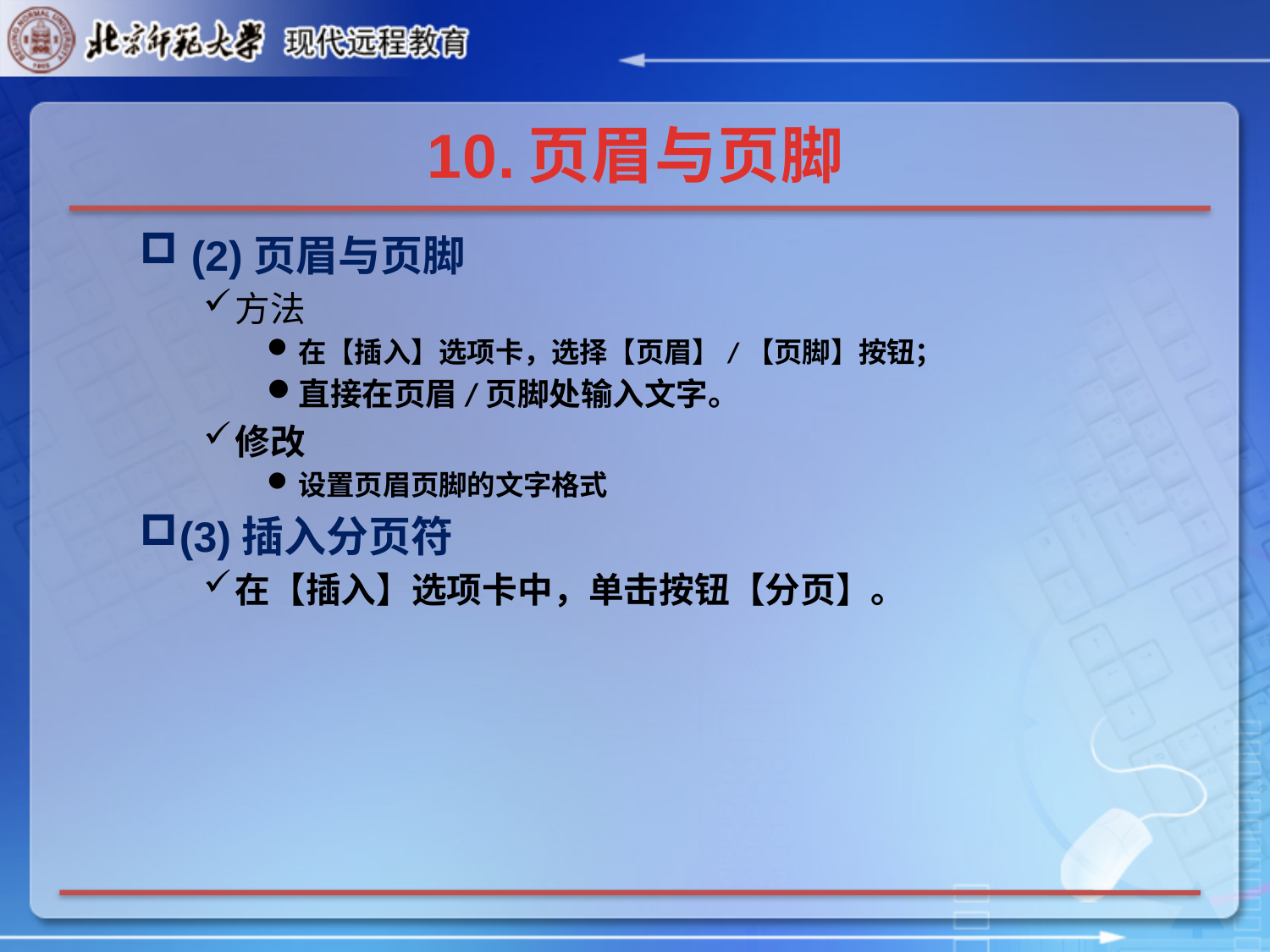

# 10.页眉与页脚
 (2)页眉与页脚
方法
在【插入】选项卡，选择【页眉】/【页脚】按钮；
直接在页眉/页脚处输入文字。
修改
设置页眉页脚的文字格式
(3)插入分页符
在【插入】选项卡中，单击按钮【分页】。